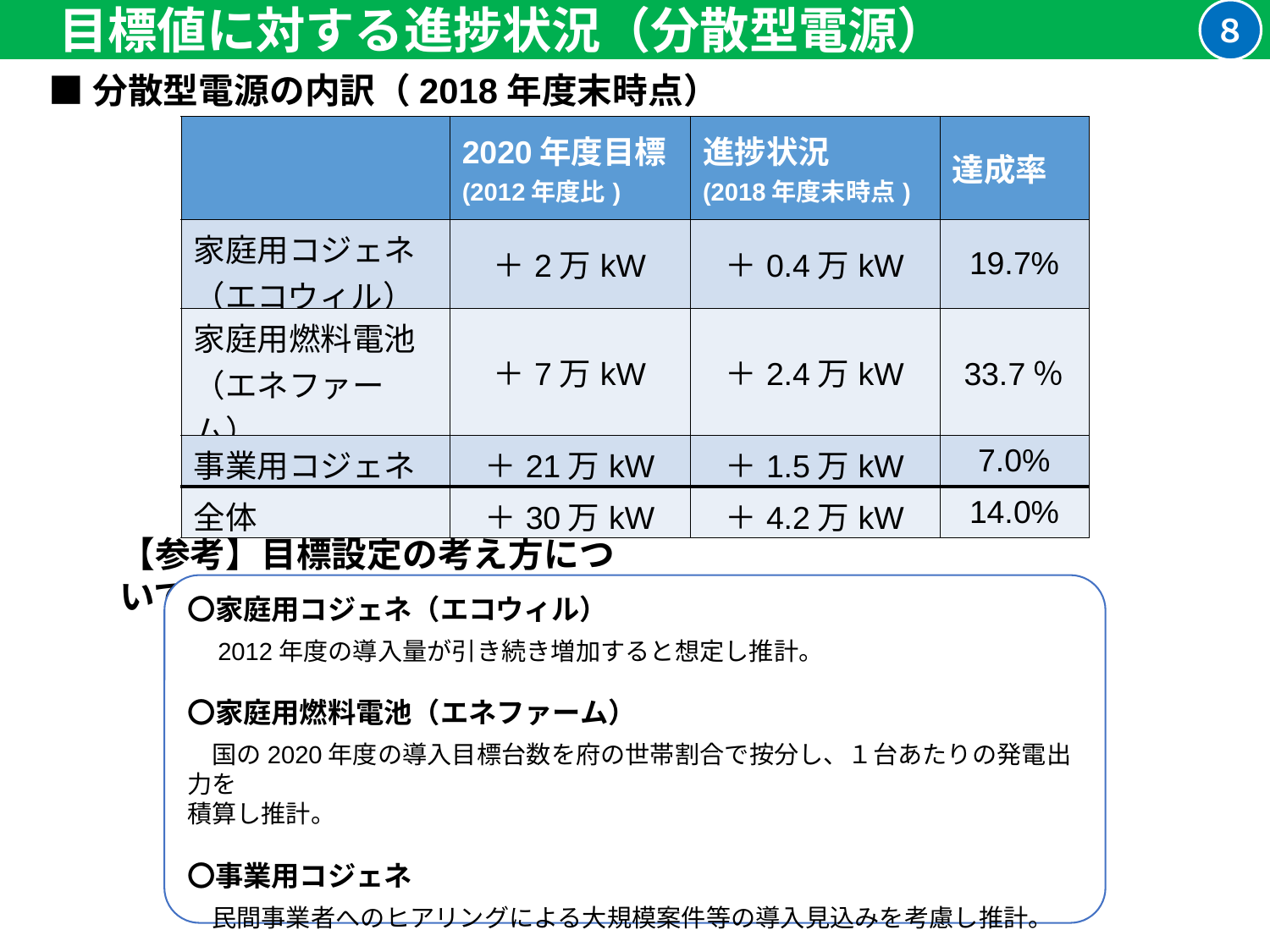

８
　目標値に対する進捗状況（分散型電源）
■分散型電源の内訳（2018年度末時点）
|  | 2020年度目標 (2012年度比) | 進捗状況 (2018年度末時点) | 達成率 |
| --- | --- | --- | --- |
| 家庭用コジェネ （エコウィル） | ＋2万kW | ＋0.4万kW | 19.7% |
| 家庭用燃料電池 （エネファーム） | ＋7万kW | ＋2.4万kW | 33.7％ |
| 事業用コジェネ | ＋21万kW | ＋1.5万kW | 7.0% |
| 全体 | ＋30万kW | ＋4.2万kW | 14.0% |
【参考】目標設定の考え方について
〇家庭用コジェネ（エコウィル）
　2012年度の導入量が引き続き増加すると想定し推計。

〇家庭用燃料電池（エネファーム）
　国の2020年度の導入目標台数を府の世帯割合で按分し、１台あたりの発電出力を
積算し推計。

〇事業用コジェネ
　民間事業者へのヒアリングによる大規模案件等の導入見込みを考慮し推計。